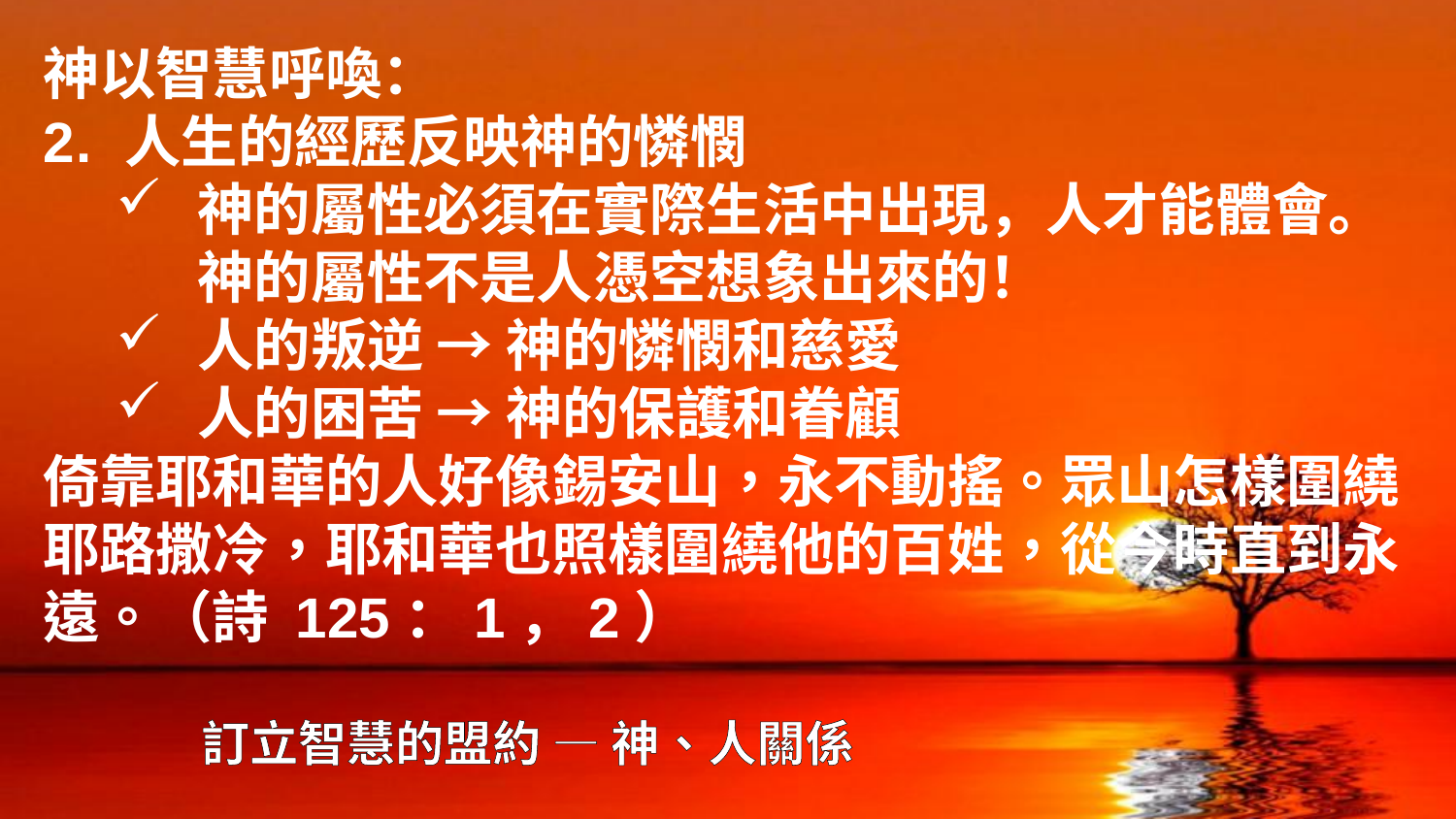

神以智慧呼喚：
人生的經歷反映神的憐憫
神的屬性必須在實際生活中出現，人才能體會。神的屬性不是人憑空想象出來的！
人的叛逆 → 神的憐憫和慈愛
人的困苦 → 神的保護和眷顧
倚靠耶和華的人好像錫安山，永不動搖。眾山怎樣圍繞耶路撒冷，耶和華也照樣圍繞他的百姓，從今時直到永遠。（詩 125：1，2）
# 訂立智慧的盟約 — 神、人關係